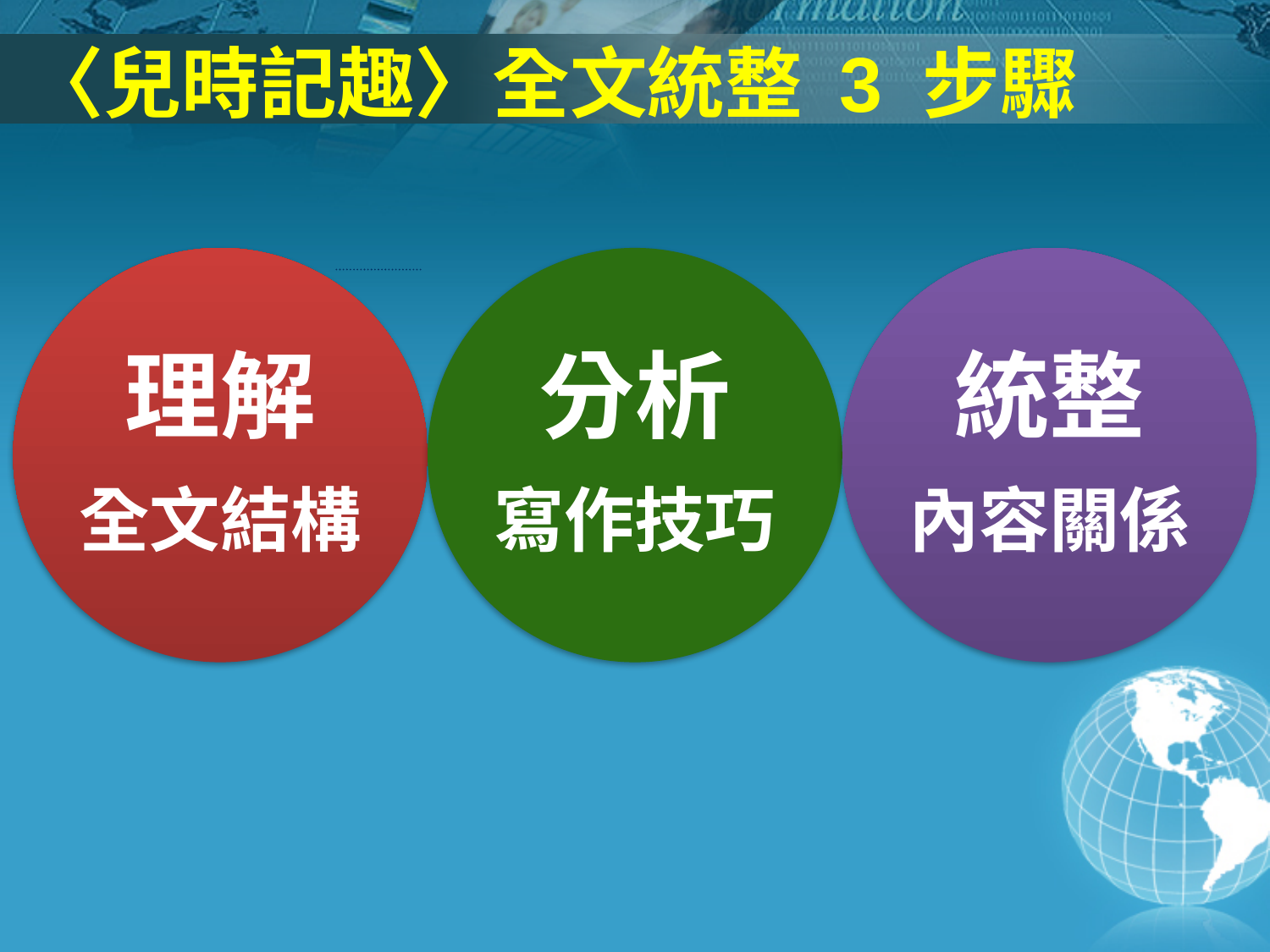

〈兒時記趣〉全文統整 3 步驟

理解
全文結構
分析
寫作技巧
統整
內容關係